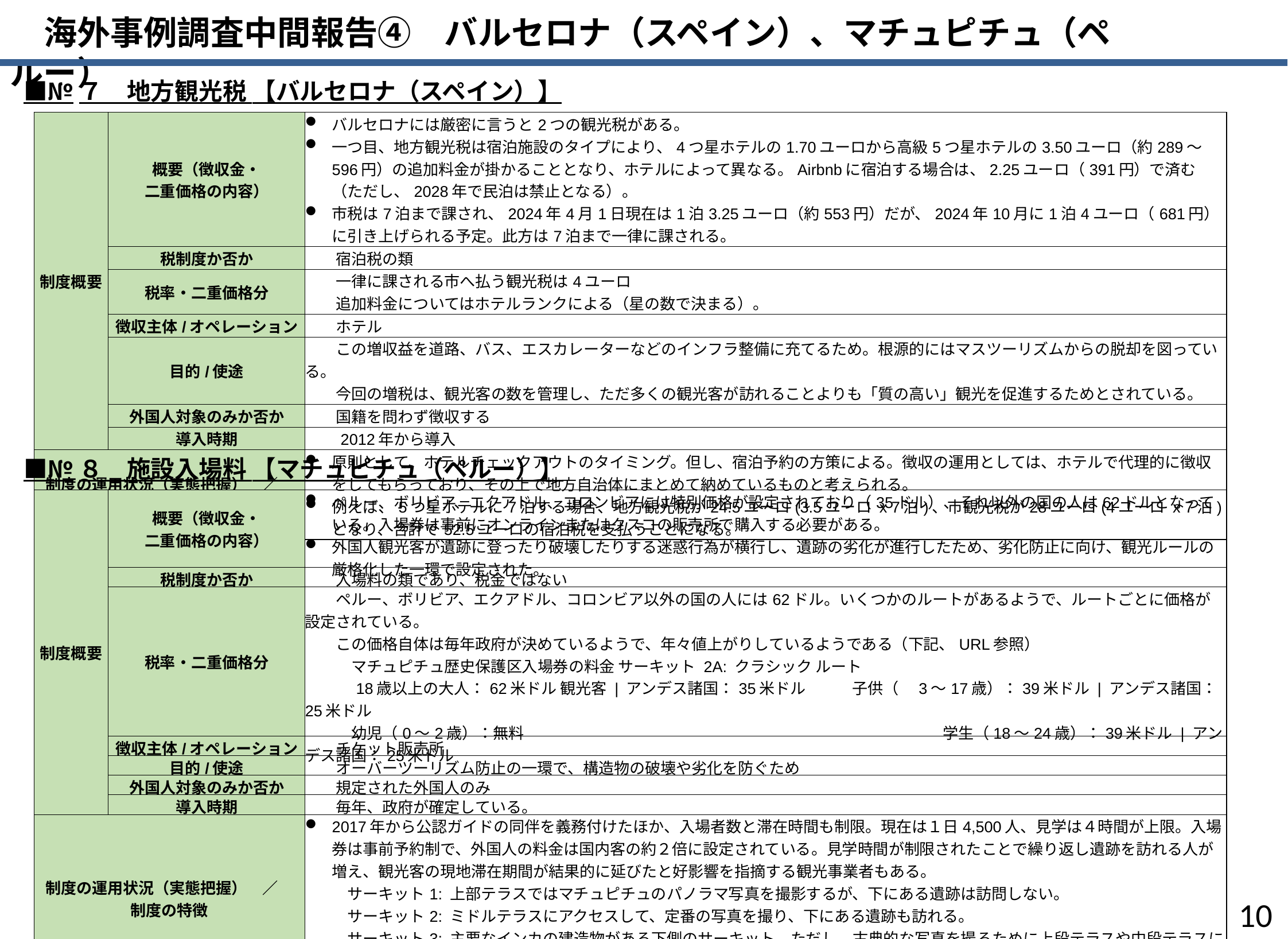

海外事例調査中間報告④　バルセロナ（スペイン）、マチュピチュ（ペルー）
■№７　地方観光税 【バルセロナ（スペイン）】
| 制度概要 | 概要（徴収金・ 二重価格の内容） | バルセロナには厳密に言うと2つの観光税がある。 一つ目、地方観光税は宿泊施設のタイプにより、4つ星ホテルの1.70ユーロから高級5つ星ホテルの3.50ユーロ（約289～596円）の追加料金が掛かることとなり、ホテルによって異なる。Airbnbに宿泊する場合は、2.25ユーロ（391円）で済む（ただし、2028年で民泊は禁止となる）。 市税は7泊まで課され、2024年4月1日現在は1泊3.25ユーロ（約553円）だが、2024年10月に1泊4ユーロ（681円）に引き上げられる予定。此方は7泊まで一律に課される。 |
| --- | --- | --- |
|  | 税制度か否か | 宿泊税の類 |
|  | 税率・二重価格分 | 一律に課される市へ払う観光税は4ユーロ 　　追加料金についてはホテルランクによる（星の数で決まる）。 |
|  | 徴収主体/オペレーション | ホテル |
|  | 目的/使途 | この増収益を道路、バス、エスカレーターなどのインフラ整備に充てるため。根源的にはマスツーリズムからの脱却を図っている。 　　今回の増税は、観光客の数を管理し、ただ多くの観光客が訪れることよりも「質の高い」観光を促進するためとされている。 |
|  | 外国人対象のみか否か | 国籍を問わず徴収する |
|  | 導入時期 | 2012年から導入 |
| 制度の運用状況（実態把握）　／　 制度の特徴 |  | 原則として、ホテルチェックアウトのタイミング。但し、宿泊予約の方策による。徴収の運用としては、ホテルで代理的に徴収をしてもらっており、その上で地方自治体にまとめて納めているものと考えられる。 例えば、5つ星ホテルに7泊する場合、地方観光税が24.5ユーロ(3.5ユーロ x 7泊)、市観光税が28ユーロ(4ユーロ x 7泊)となり、合計で52.5ユーロの宿泊税を支払うことになる。 |
■№８　施設入場料 【マチュピチュ（ペルー）】
| 制度概要 | 概要（徴収金・ 二重価格の内容） | ペルー、ボリビア、エクアドル、コロンビアには特別価格が設定されており（35ドル）、それ以外の国の人は62ドルとなっている。入場券は事前にオンラインまたはクスコの販売所で購入する必要がある。 外国人観光客が遺跡に登ったり破壊したりする迷惑行為が横行し、遺跡の劣化が進行したため、劣化防止に向け、観光ルールの厳格化した一環で設定された。 |
| --- | --- | --- |
|  | 税制度か否か | 入場料の類であり、税金ではない |
|  | 税率・二重価格分 | ペルー、ボリビア、エクアドル、コロンビア以外の国の人には62ドル。いくつかのルートがあるようで、ルートごとに価格が設定されている。 　　この価格自体は毎年政府が決めているようで、年々値上がりしているようである（下記、URL参照） 　　　マチュピチュ歴史保護区入場券の料金 サーキット 2A: クラシック ルート 　　　18歳以上の大人：62米ドル 観光客 | アンデス諸国：35米ドル　　　子供（　3～17歳）：39米ドル | アンデス諸国：25米ドル 　　　幼児（0～2歳）：無料　　　　　　　　　　　　　　　　　　　　　　　　　　　学生（18〜24歳）：39米ドル | アンデス諸国：25米ドル |
|  | 徴収主体/オペレーション | チケット販売所 |
|  | 目的/使途 | オーバーツーリズム防止の一環で、構造物の破壊や劣化を防ぐため |
|  | 外国人対象のみか否か | 規定された外国人のみ |
|  | 導入時期 | 毎年、政府が確定している。 |
| 制度の運用状況（実態把握）　／　 制度の特徴 |  | 2017年から公認ガイドの同伴を義務付けたほか、入場者数と滞在時間も制限。現在は１日4,500人、見学は４時間が上限。入場券は事前予約制で、外国人の料金は国内客の約２倍に設定されている。見学時間が制限されたことで繰り返し遺跡を訪れる人が増え、観光客の現地滞在期間が結果的に延びたと好影響を指摘する観光事業者もある。 　サーキット1: 上部テラスではマチュピチュのパノラマ写真を撮影するが、下にある遺跡は訪問しない。 　サーキット2: ミドルテラスにアクセスして、定番の写真を撮り、下にある遺跡も訪れる。 　サーキット3: 主要なインカの建造物がある下側のサーキット。ただし、古典的な写真を撮るために上段テラスや中段テラスにはアクセスできない。 下記、サイトから金額は確認可能。 https://machupicchu.center/ja/USD?srsltid=AfmBOor\_RRN0TrYS3-ZF5UL0XR3BhmvooS01-UsYCPrKkJKwe4658kqO |
10